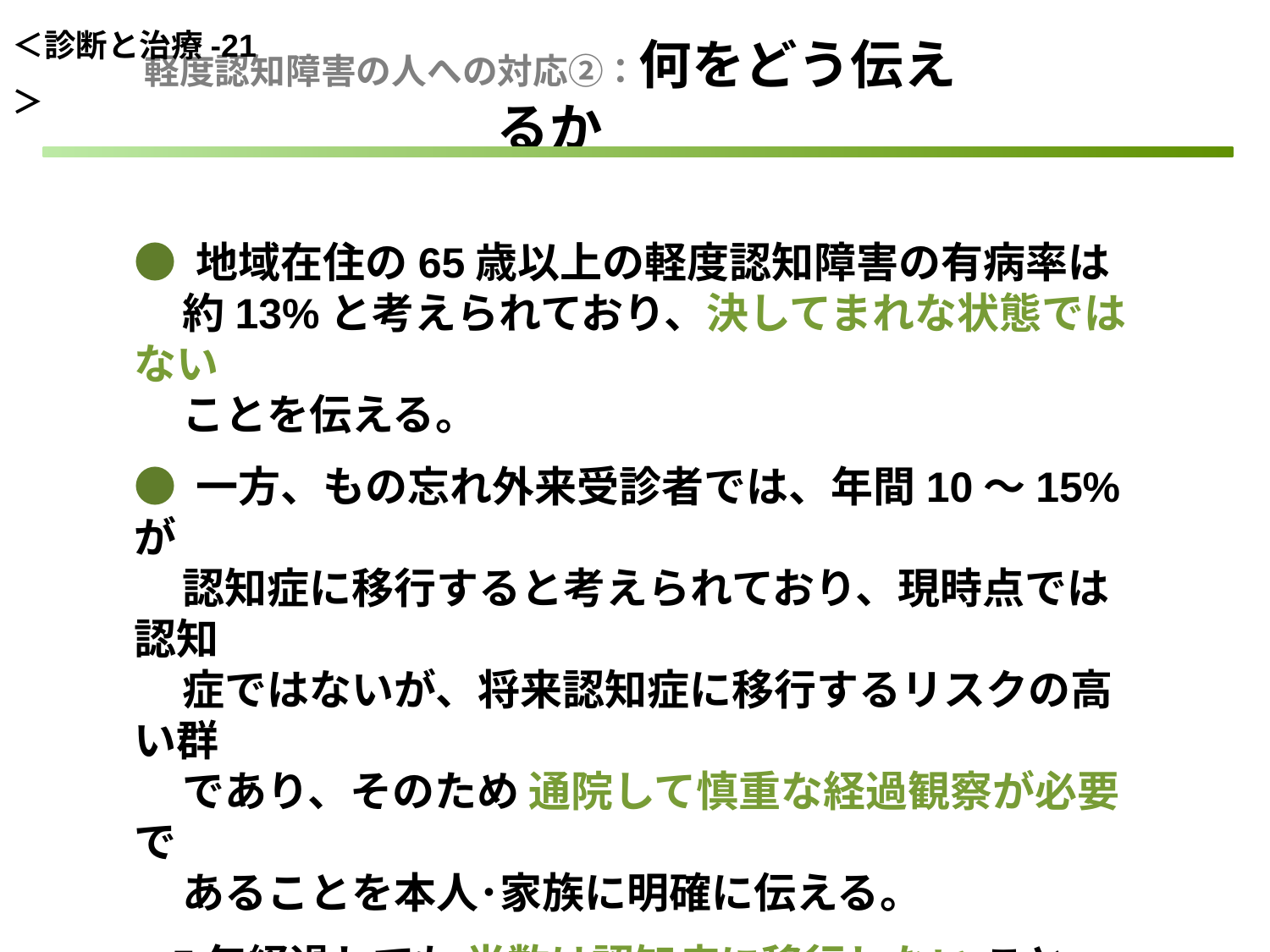

＜診断と治療-21＞
軽度認知障害の人への対応②：何をどう伝えるか

● 地域在住の65歳以上の軽度認知障害の有病率は
    約13%と考えられており、決してまれな状態ではない
    ことを伝える。

● 一方、もの忘れ外来受診者では、年間10～15%が
    認知症に移行すると考えられており、現時点では認知
    症ではないが、将来認知症に移行するリスクの高い群
    であり、そのため 通院して慎重な経過観察が必要 で
    あることを本人･家族に明確に伝える。

● 5年経過しても 半数は認知症に移行しない こと、
    逆に回復する例もあることを話し、必要以上に認知症
    になる不安をかきたてるような説明は避けたほうがよい。